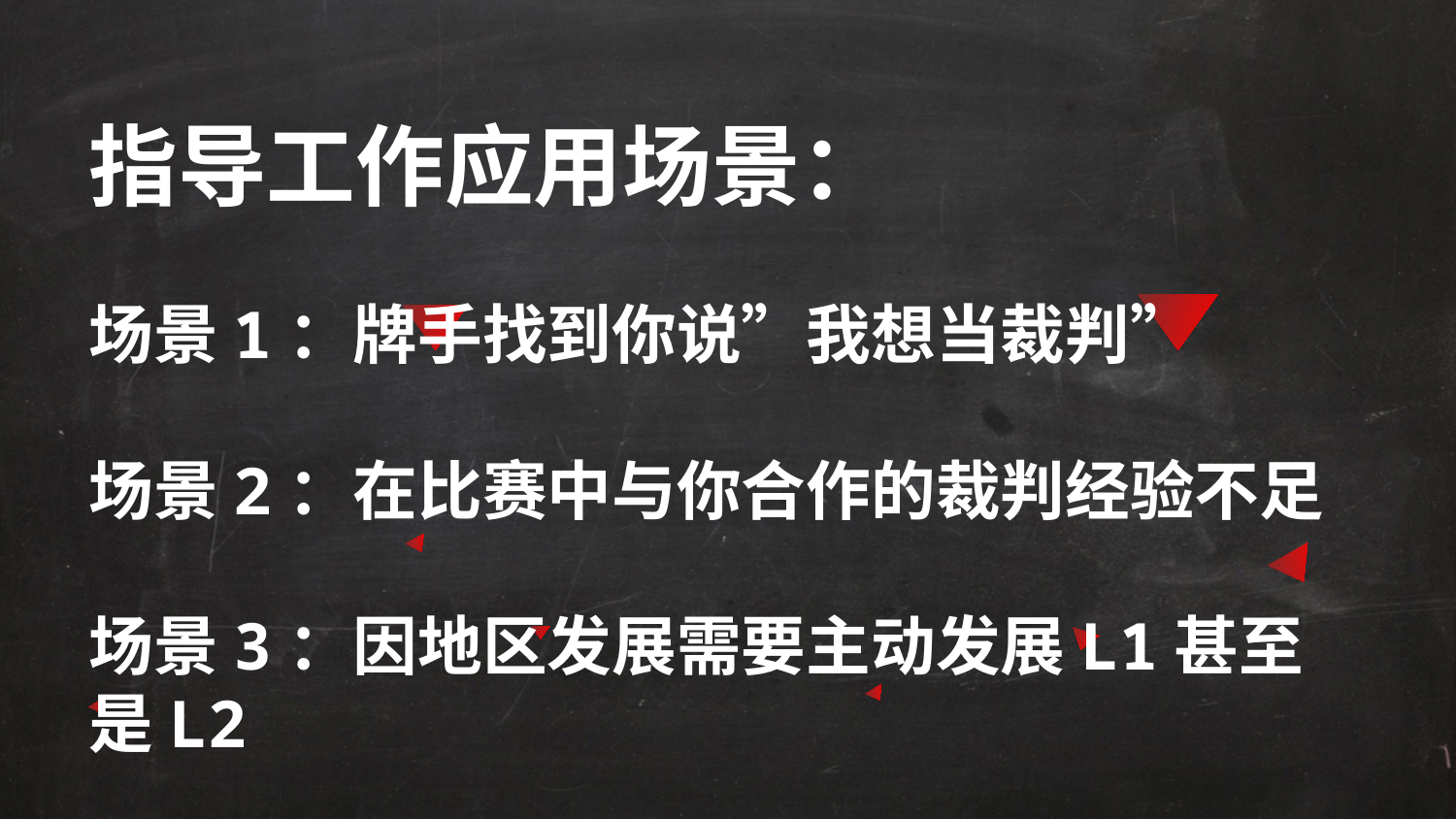

指导工作应用场景：

场景1：牌手找到你说”我想当裁判”

场景2：在比赛中与你合作的裁判经验不足

场景3：因地区发展需要主动发展L1甚至是L2